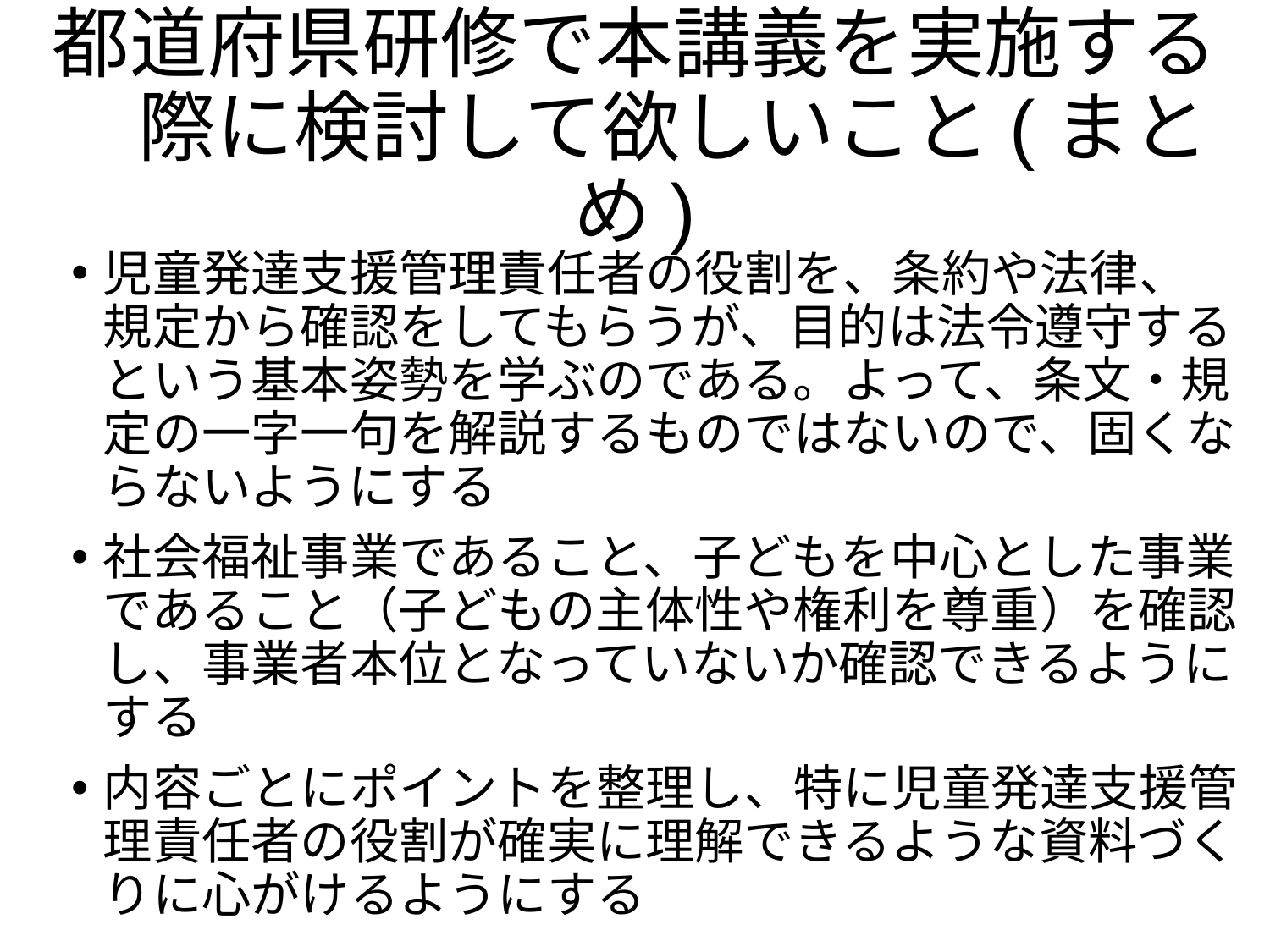

# 都道府県研修で本講義を実施する　際に検討して欲しいこと(まとめ)
児童発達支援管理責任者の役割を、条約や法律、　規定から確認をしてもらうが、目的は法令遵守するという基本姿勢を学ぶのである。よって、条文・規定の一字一句を解説するものではないので、固くならないようにする
社会福祉事業であること、子どもを中心とした事業であること（子どもの主体性や権利を尊重）を確認し、事業者本位となっていないか確認できるようにする
内容ごとにポイントを整理し、特に児童発達支援管理責任者の役割が確実に理解できるような資料づくりに心がけるようにする